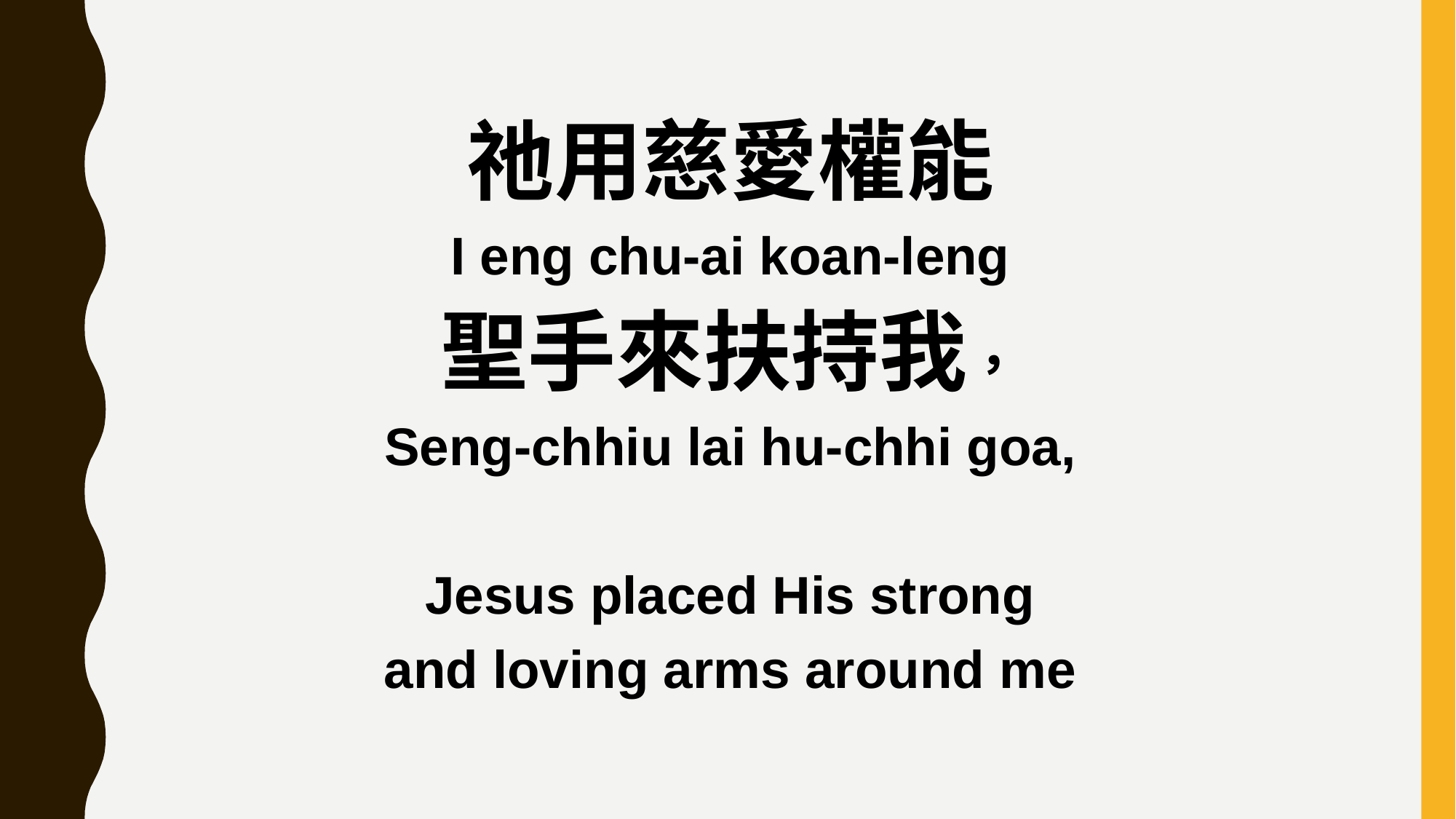

祂用慈愛權能
I eng chu-ai koan-leng
聖手來扶持我，
Seng-chhiu lai hu-chhi goa,

Jesus placed His strong
and loving arms around me